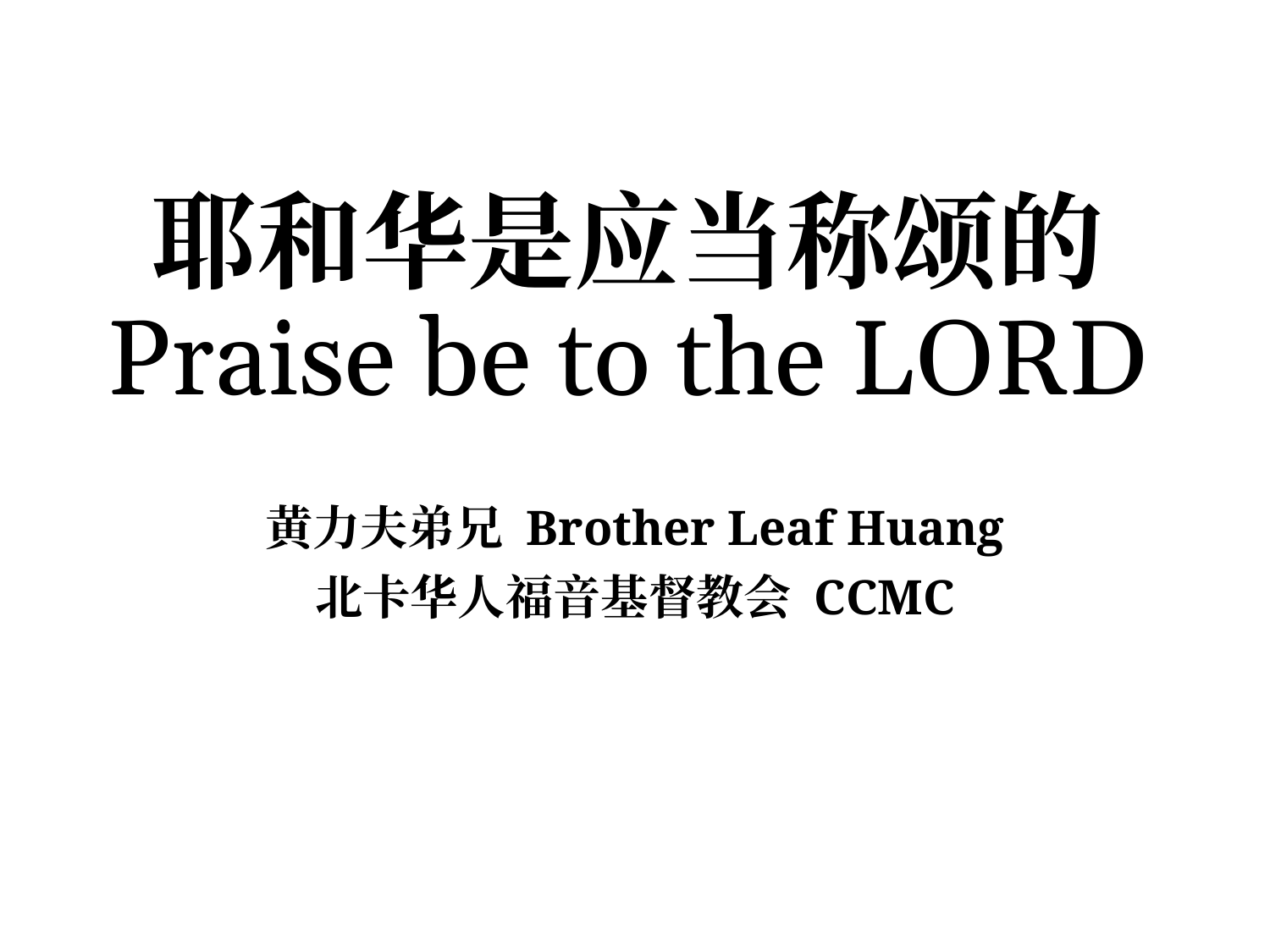

# 耶和华是应当称颂的 Praise be to the LORD
黄力夫弟兄 Brother Leaf Huang
北卡华人福音基督教会 CCMC